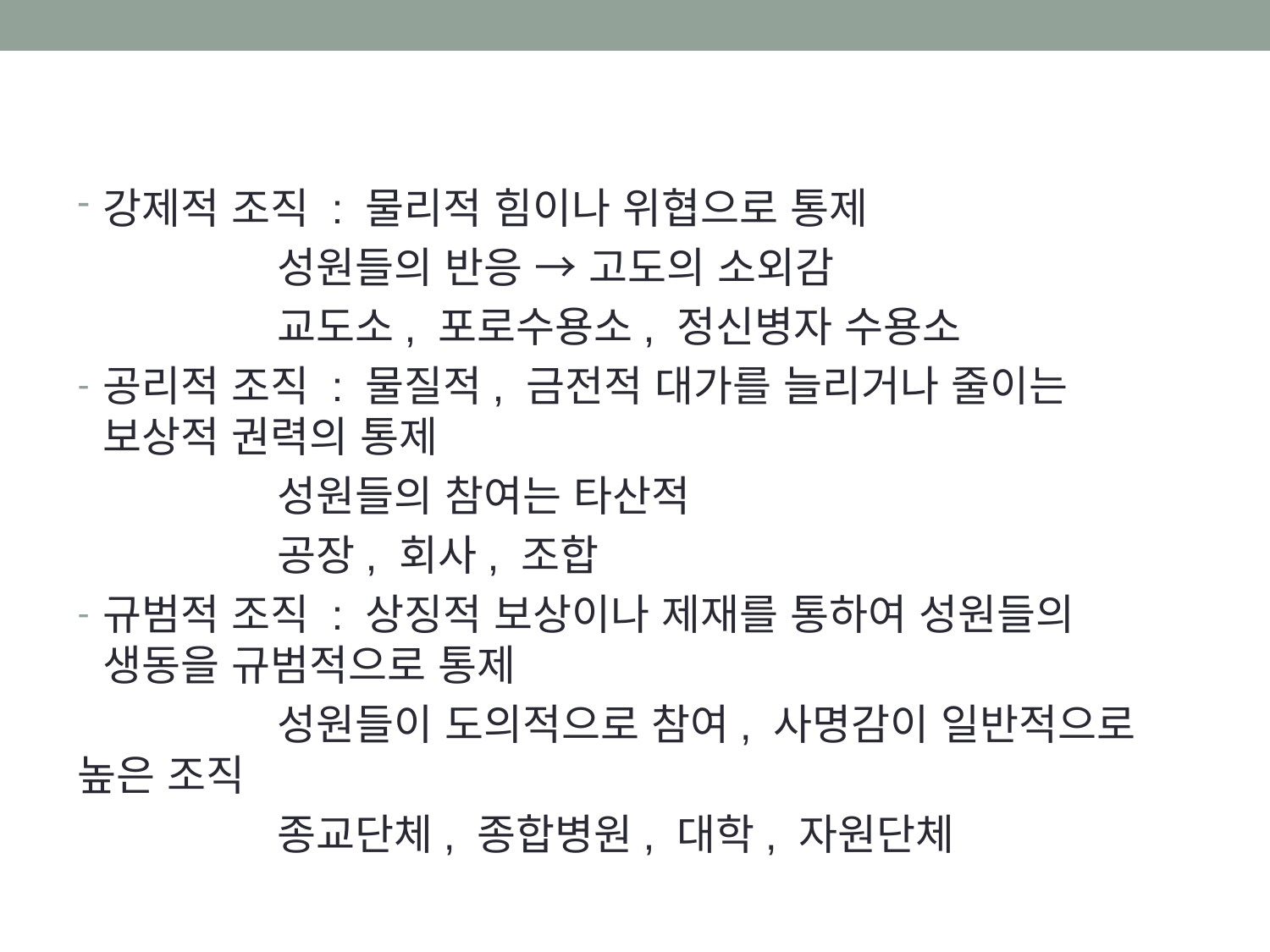

강제적 조직 : 물리적 힘이나 위협으로 통제
                성원들의 반응 → 고도의 소외감
                교도소, 포로수용소, 정신병자 수용소
공리적 조직 : 물질적, 금전적 대가를 늘리거나 줄이는 보상적 권력의 통제
                성원들의 참여는 타산적
                공장, 회사, 조합
규범적 조직 : 상징적 보상이나 제재를 통하여 성원들의 생동을 규범적으로 통제
                성원들이 도의적으로 참여, 사명감이 일반적으로 높은 조직
                종교단체, 종합병원, 대학, 자원단체